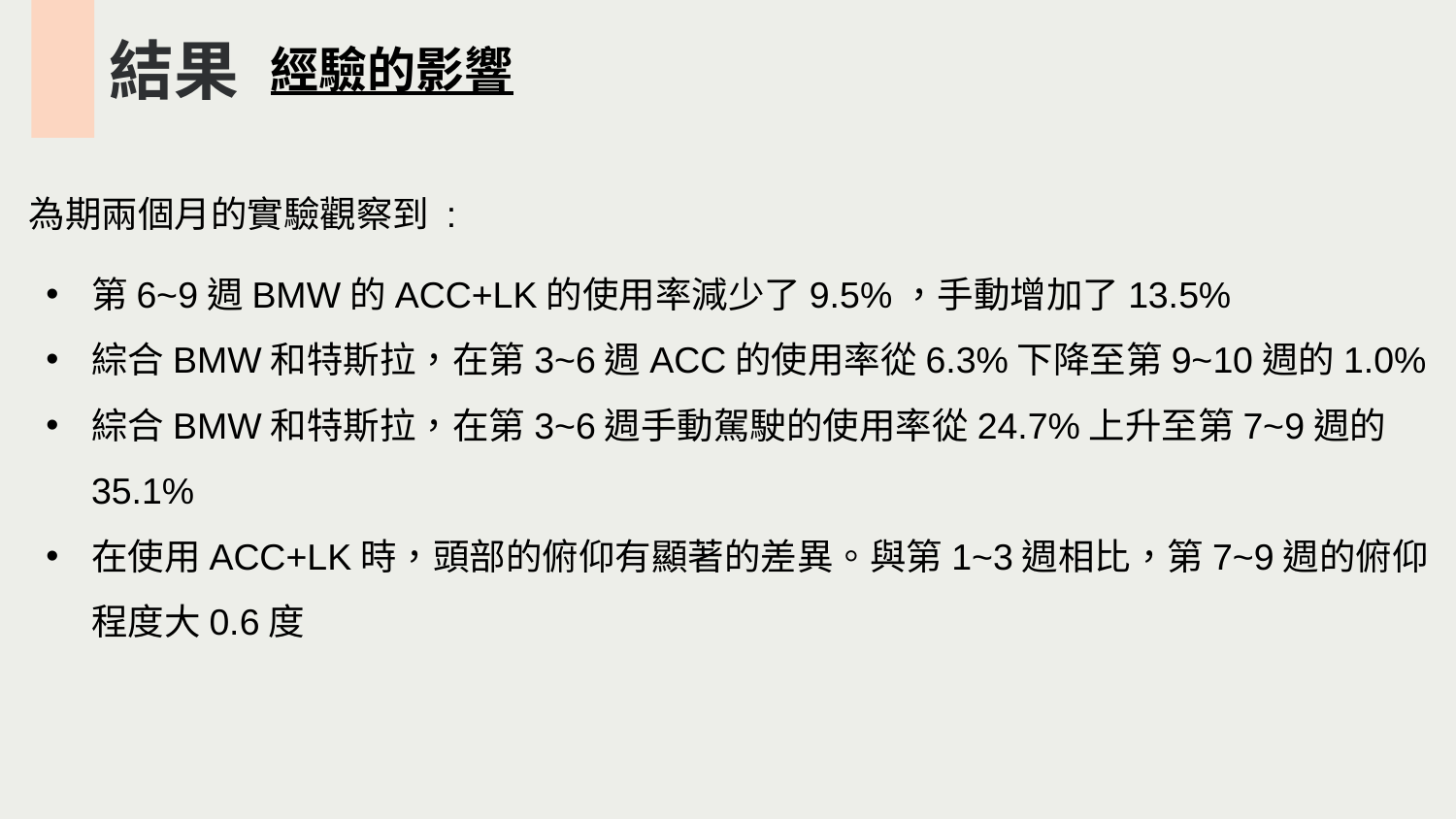

結果
經驗的影響
為期兩個月的實驗觀察到 :
第6~9週BMW的ACC+LK的使用率減少了9.5%，手動增加了13.5%
綜合BMW和特斯拉，在第3~6週ACC的使用率從6.3%下降至第9~10週的1.0%
綜合BMW和特斯拉，在第3~6週手動駕駛的使用率從24.7%上升至第7~9週的35.1%
在使用ACC+LK時，頭部的俯仰有顯著的差異。與第1~3週相比，第7~9週的俯仰程度大0.6度